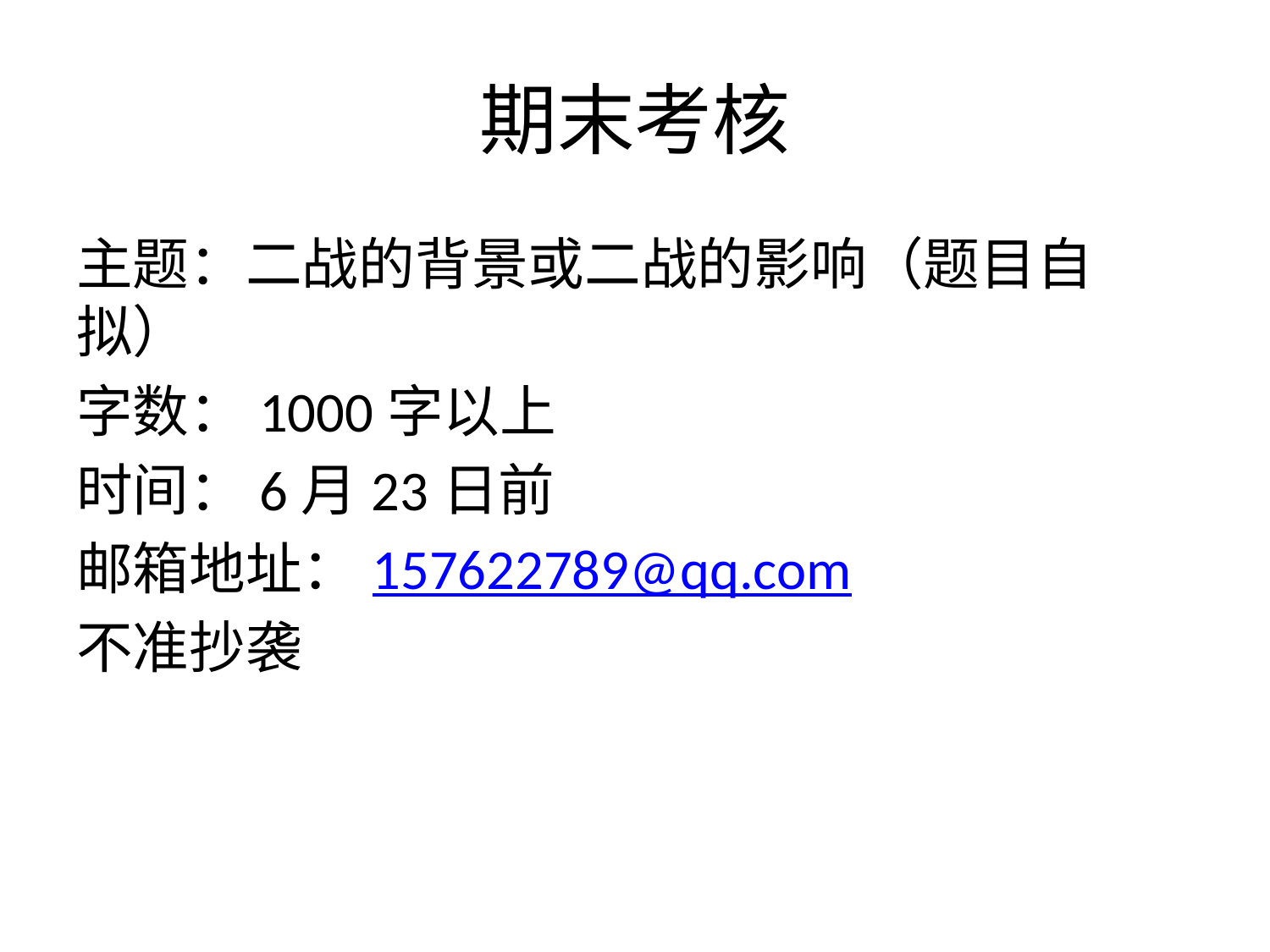

# 期末考核
主题：二战的背景或二战的影响（题目自拟）
字数：1000字以上
时间：6月23日前
邮箱地址：157622789@qq.com
不准抄袭